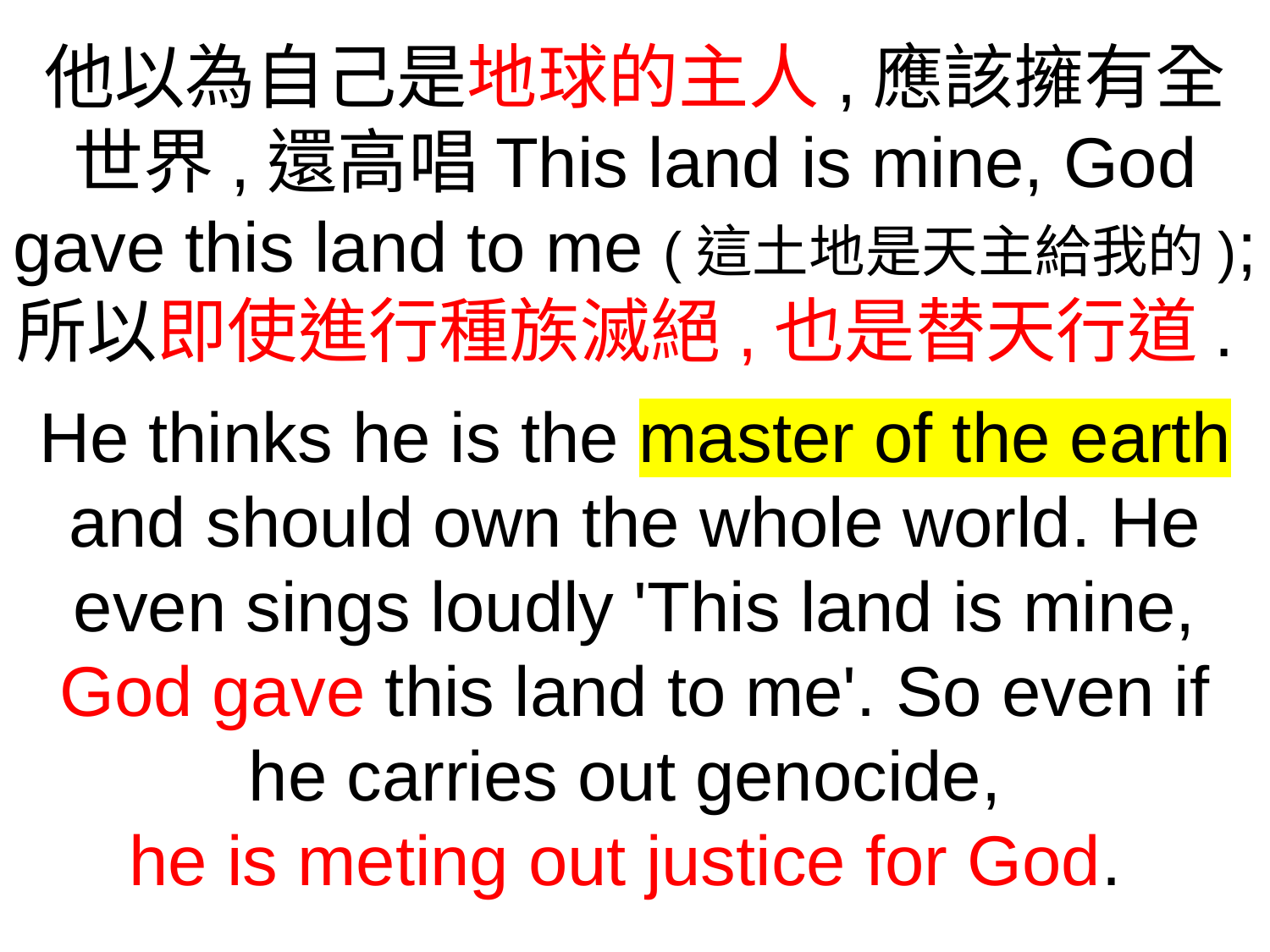

他以為自己是地球的主人,應該擁有全世界,還高唱This land is mine, God gave this land to me (這土地是天主給我的);所以即使進行種族滅絕,也是替天行道.
He thinks he is the master of the earth and should own the whole world. He even sings loudly 'This land is mine, God gave this land to me'. So even if he carries out genocide,
he is meting out justice for God.